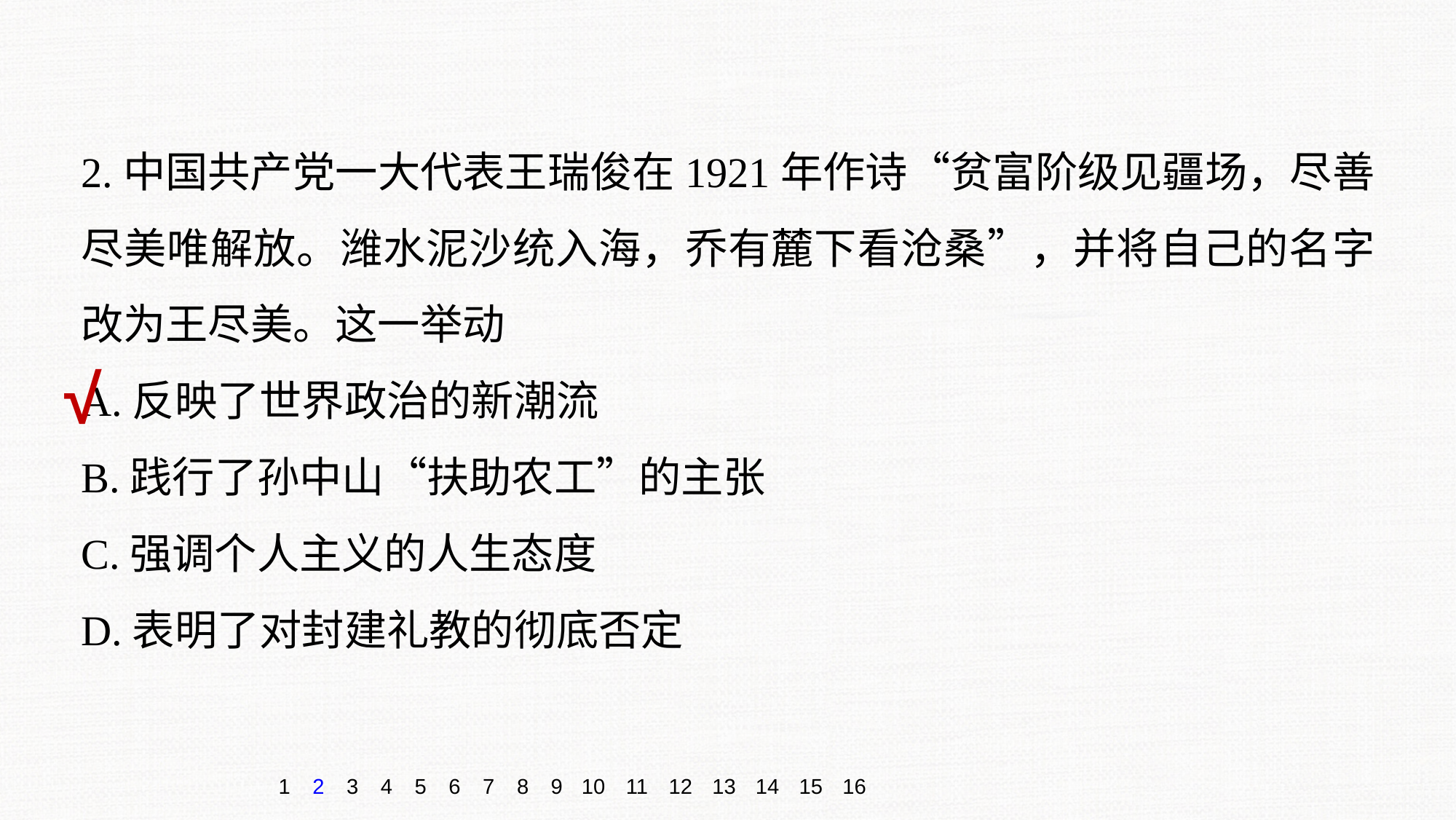

2.中国共产党一大代表王瑞俊在1921年作诗“贫富阶级见疆场，尽善尽美唯解放。潍水泥沙统入海，乔有麓下看沧桑”，并将自己的名字改为王尽美。这一举动
A.反映了世界政治的新潮流
B.践行了孙中山“扶助农工”的主张
C.强调个人主义的人生态度
D.表明了对封建礼教的彻底否定
√
1
2
3
4
5
6
7
8
9
10
11
12
13
14
15
16